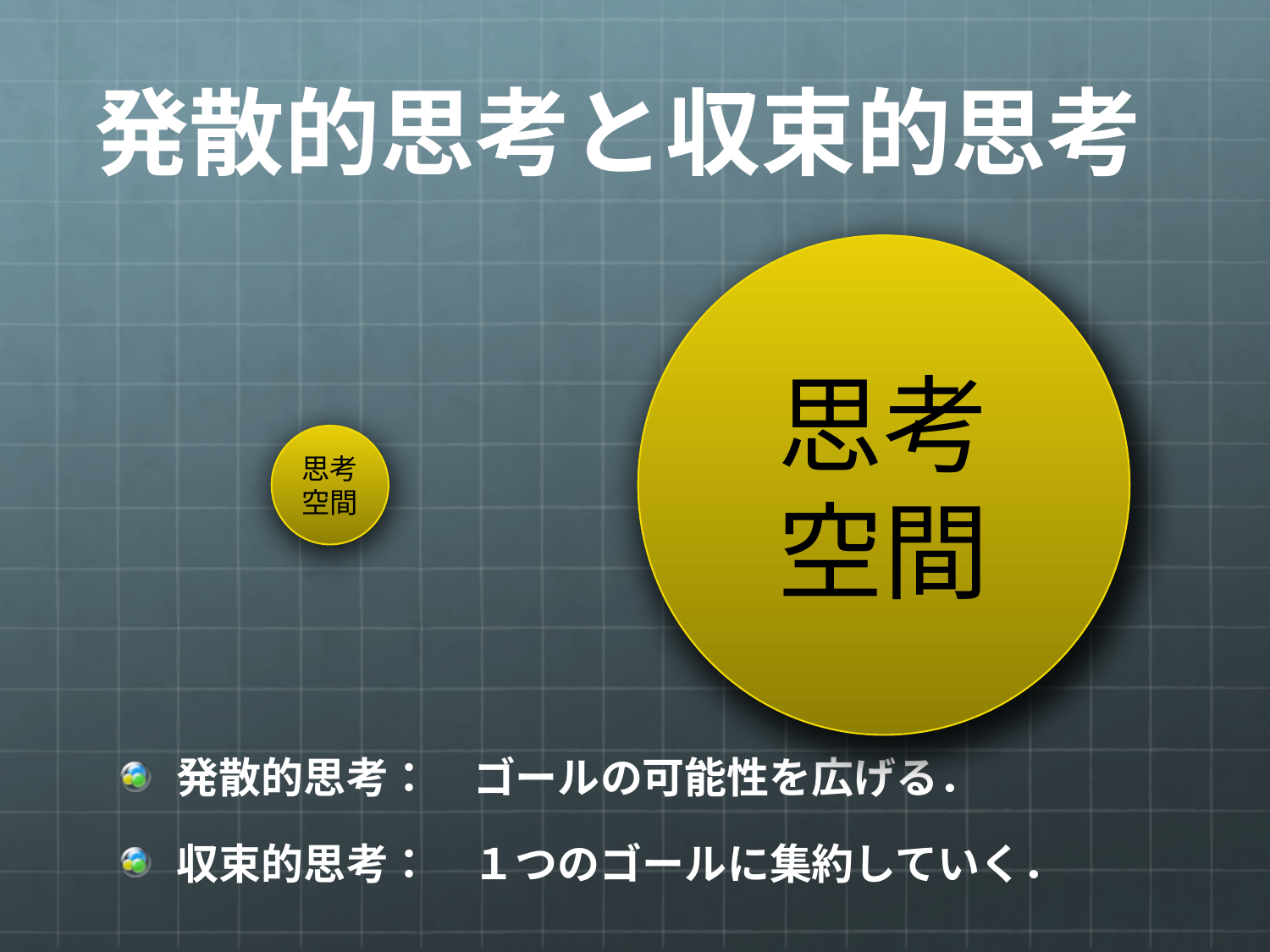

# 発散的思考と収束的思考
思考
空間
思考空間
発散的思考：　ゴールの可能性を広げる．
収束的思考：　１つのゴールに集約していく．